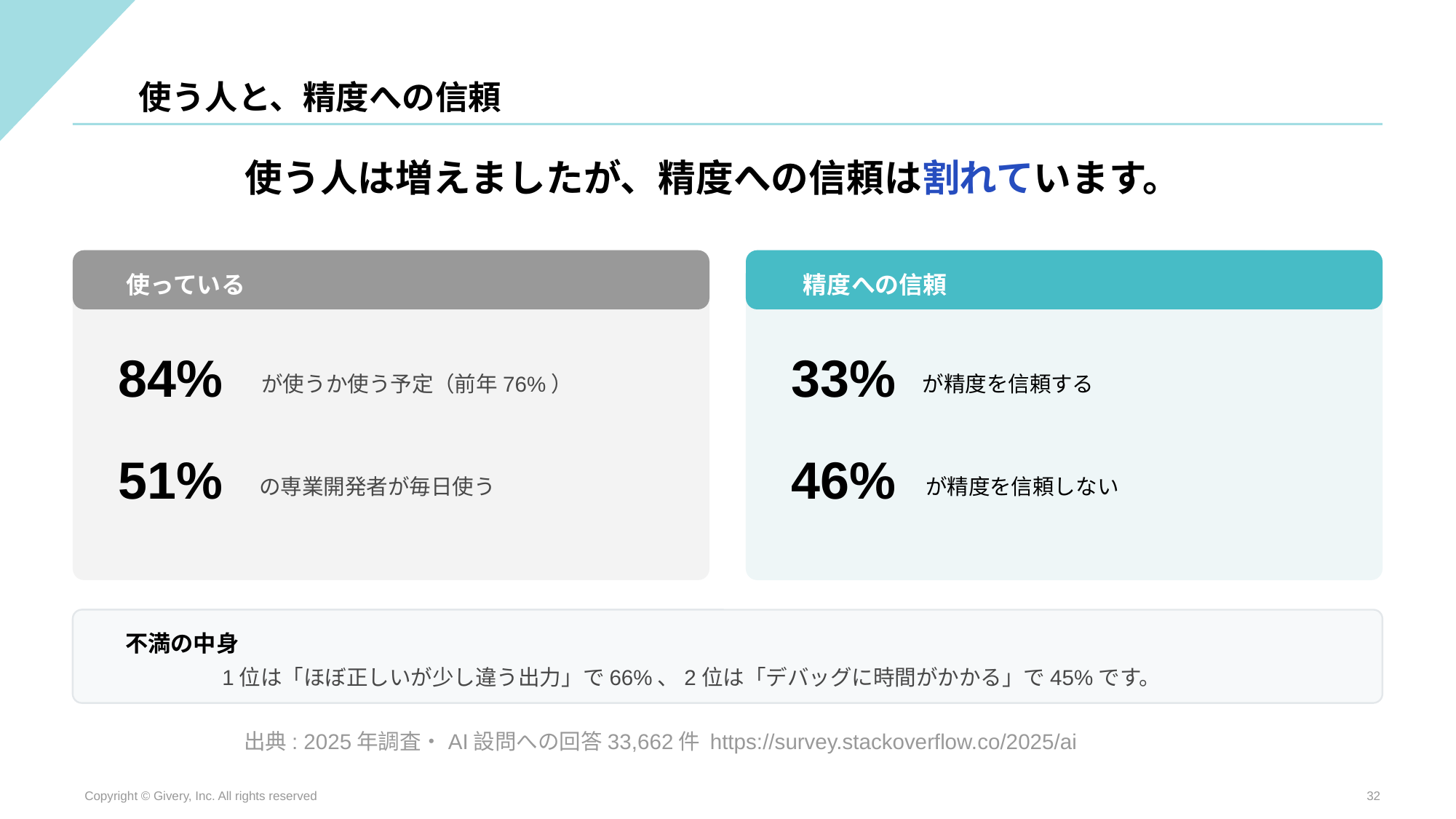

使う人と、精度への信頼

使う人は増えましたが、精度への信頼は割れています。

使っている
精度への信頼
84%
33%
が使うか使う予定（前年76%）
が精度を信頼する
51%
46%
の専業開発者が毎日使う
が精度を信頼しない

不満の中身
1位は「ほぼ正しいが少し違う出力」で66%、2位は「デバッグに時間がかかる」で45%です。
出典: 2025年調査・AI設問への回答33,662件 https://survey.stackoverflow.co/2025/ai
Copyright © Givery, Inc. All rights reserved
32